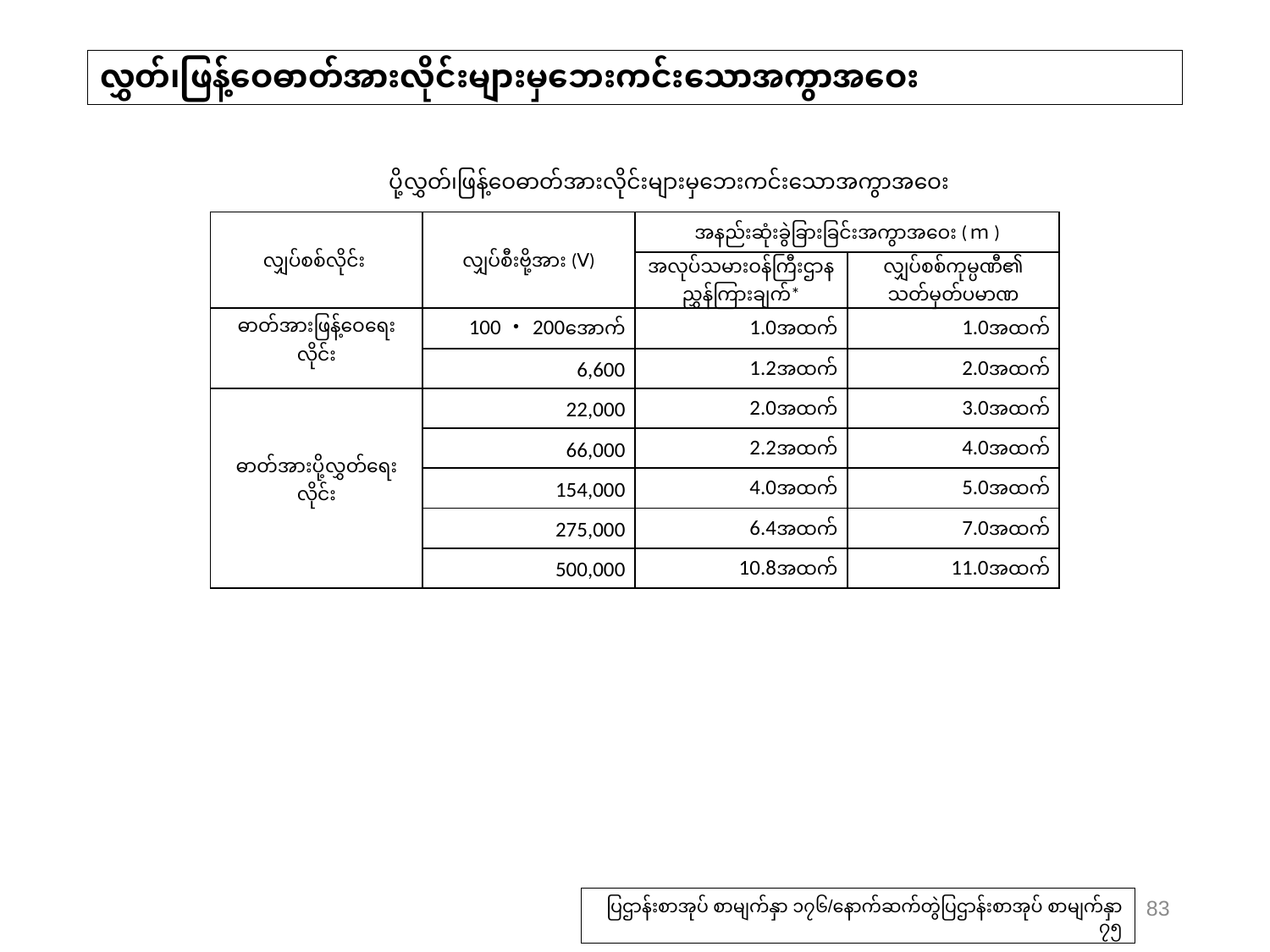

# လွှတ်၊ဖြန့်ဝေဓာတ်အားလိုင်းများမှဘေးကင်းသောအကွာအဝေး
ပို့လွှတ်၊ဖြန့်ဝေဓာတ်အားလိုင်းများမှဘေးကင်းသောအကွာအဝေး
| လျှပ်စစ်လိုင်း | လျှပ်စီးဗို့အား (Ⅴ) | အနည်းဆုံးခွဲခြားခြင်းအကွာအဝေး (ｍ) |  |
| --- | --- | --- | --- |
|  |  | အလုပ်သမားဝန်ကြီးဌာန ညွှန်ကြားချက်\* | လျှပ်စစ်ကုမ္ပဏီ၏ သတ်မှတ်ပမာဏ |
| ဓာတ်အားဖြန့်ဝေရေးလိုင်း | 100・200အောက် | 1.0အထက် | 1.0အထက် |
|  | 6,600 | 1.2အထက် | 2.0အထက် |
| ဓာတ်အားပို့လွှတ်ရေးလိုင်း | 22,000 | 2.0အထက် | 3.0အထက် |
|  | 66,000 | 2.2အထက် | 4.0အထက် |
|  | 154,000 | 4.0အထက် | 5.0အထက် |
|  | 275,000 | 6.4အထက် | 7.0အထက် |
|  | 500,000 | 10.8အထက် | 11.0အထက် |
83
ပြဌာန်းစာအုပ် စာမျက်နှာ ၁၇၆/နောက်ဆက်တွဲပြဌာန်းစာအုပ် စာမျက်နှာ ၇၅